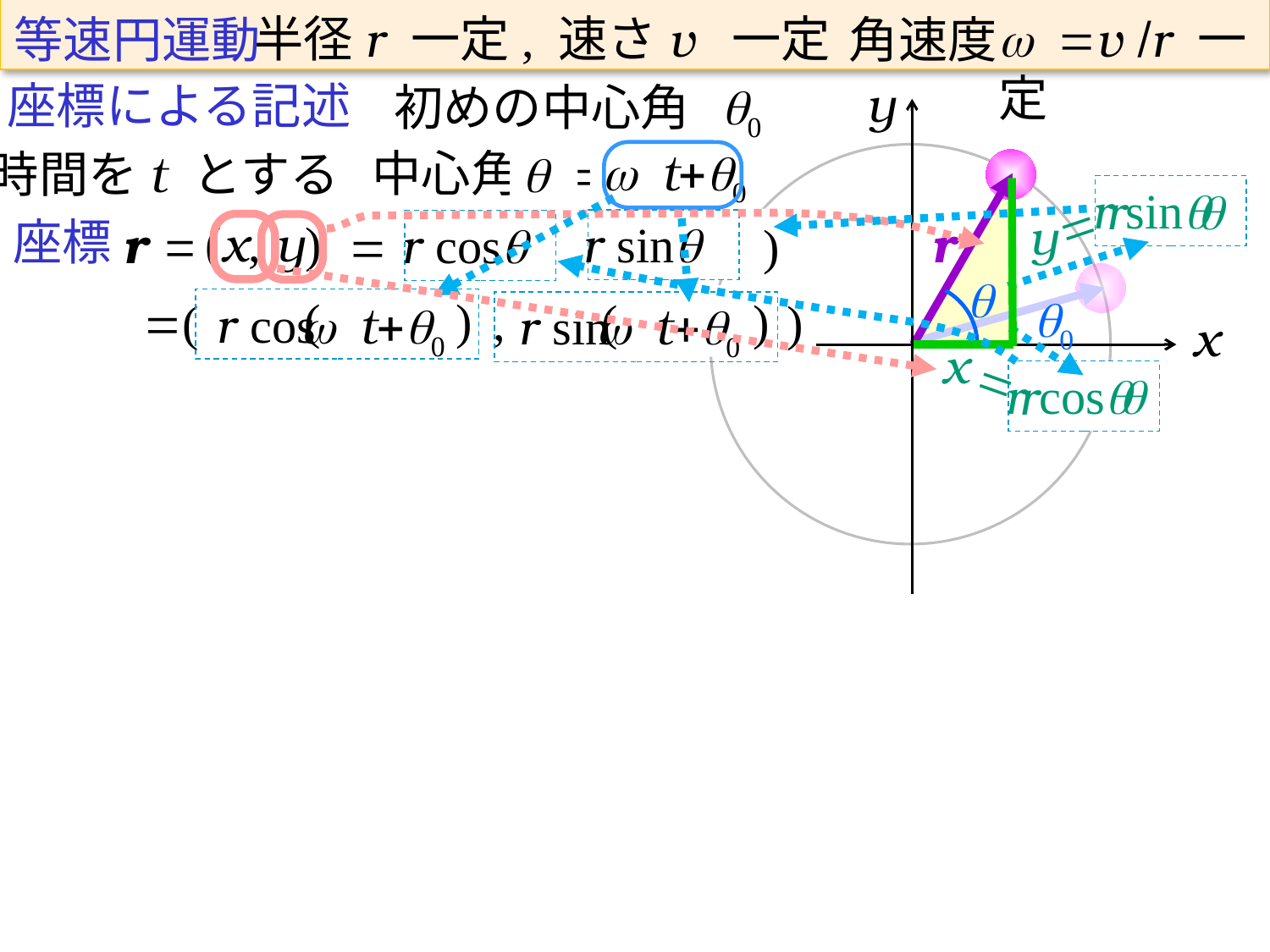

ω =v /r 一定
半径r 一定, 速さv 一定
等速円運動
角速度
y
座標による記述
θ0
初めの中心角
ω t+θ0
中心角
時間をt とする
θ =

r sinθ
θ
r

=

y
座標
(x, y)
r
r sinθ
r =
r cosθ
= (             ,           )

θ

θ0

(           )
(           )
=(                        ,                   )
 r cos
ω t+θ0

 r sin
ω t+θ0

x
x

=
r cosθ
θ
r